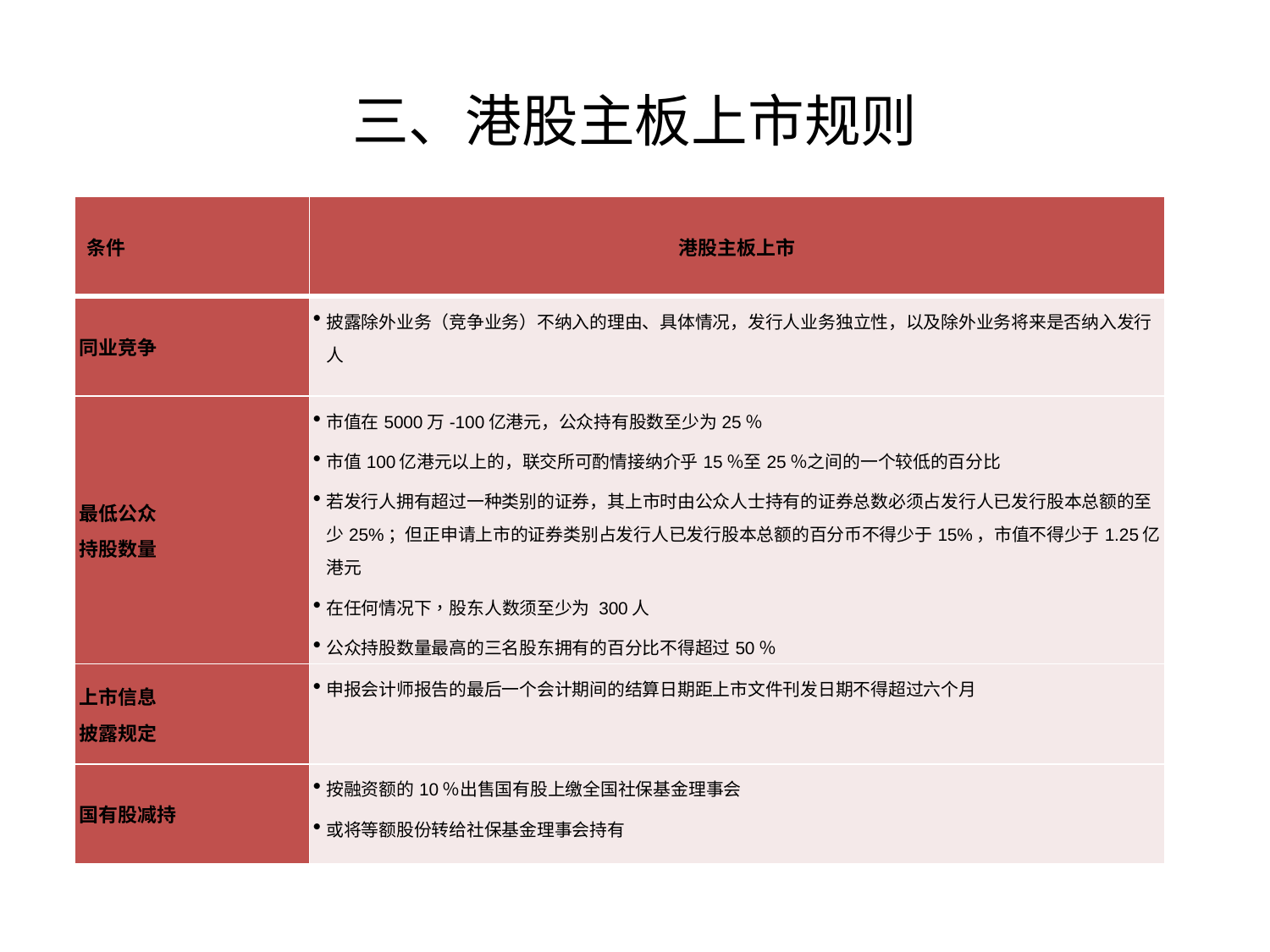

三、港股主板上市规则
| 条件 | 港股主板上市 |
| --- | --- |
| 同业竞争 | 披露除外业务（竞争业务）不纳入的理由、具体情况，发行人业务独立性，以及除外业务将来是否纳入发行人 |
| 最低公众 持股数量 | 市值在5000万-100亿港元，公众持有股数至少为25％ 市值100亿港元以上的，联交所可酌情接纳介乎15％至25％之间的一个较低的百分比 若发行人拥有超过一种类别的证券，其上市时由公众人士持有的证券总数必须占发行人已发行股本总额的至少25%；但正申请上市的证券类别占发行人已发行股本总额的百分币不得少于15%，市值不得少于1.25亿港元 在任何情况下，股东人数须至少为 300人 公众持股数量最高的三名股东拥有的百分比不得超过50％ |
| 上市信息 披露规定 | 申报会计师报告的最后一个会计期间的结算日期距上市文件刊发日期不得超过六个月 |
| 国有股减持 | 按融资额的10％出售国有股上缴全国社保基金理事会 或将等额股份转给社保基金理事会持有 |